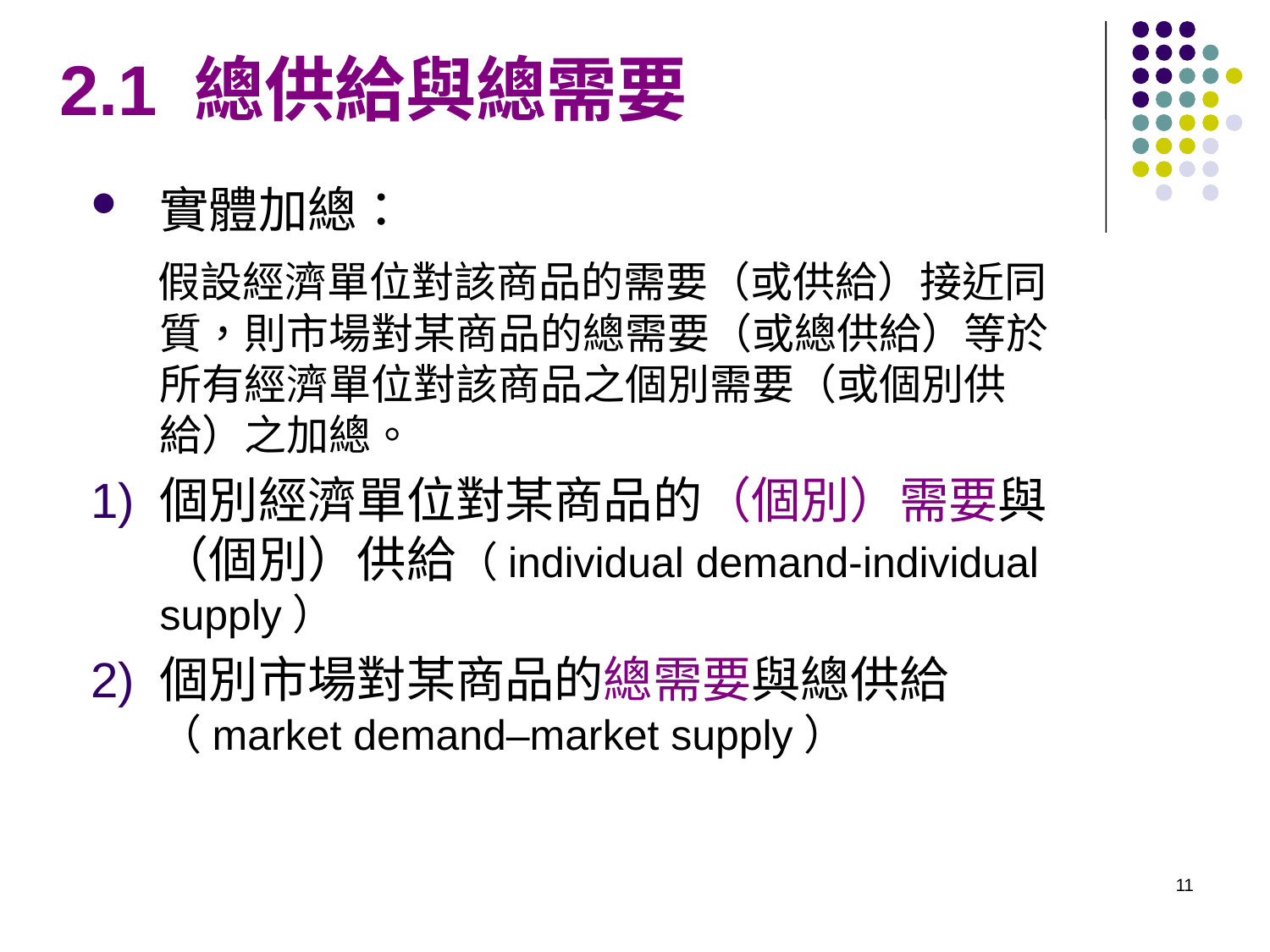

# 2.1 總供給與總需要
實體加總：
     假設經濟單位對該商品的需要（或供給）接近同質，則市場對某商品的總需要（或總供給）等於所有經濟單位對該商品之個別需要（或個別供給）之加總。
個別經濟單位對某商品的（個別）需要與（個別）供給（individual demand-individual supply）
個別市場對某商品的總需要與總供給（market demand–market supply）

11